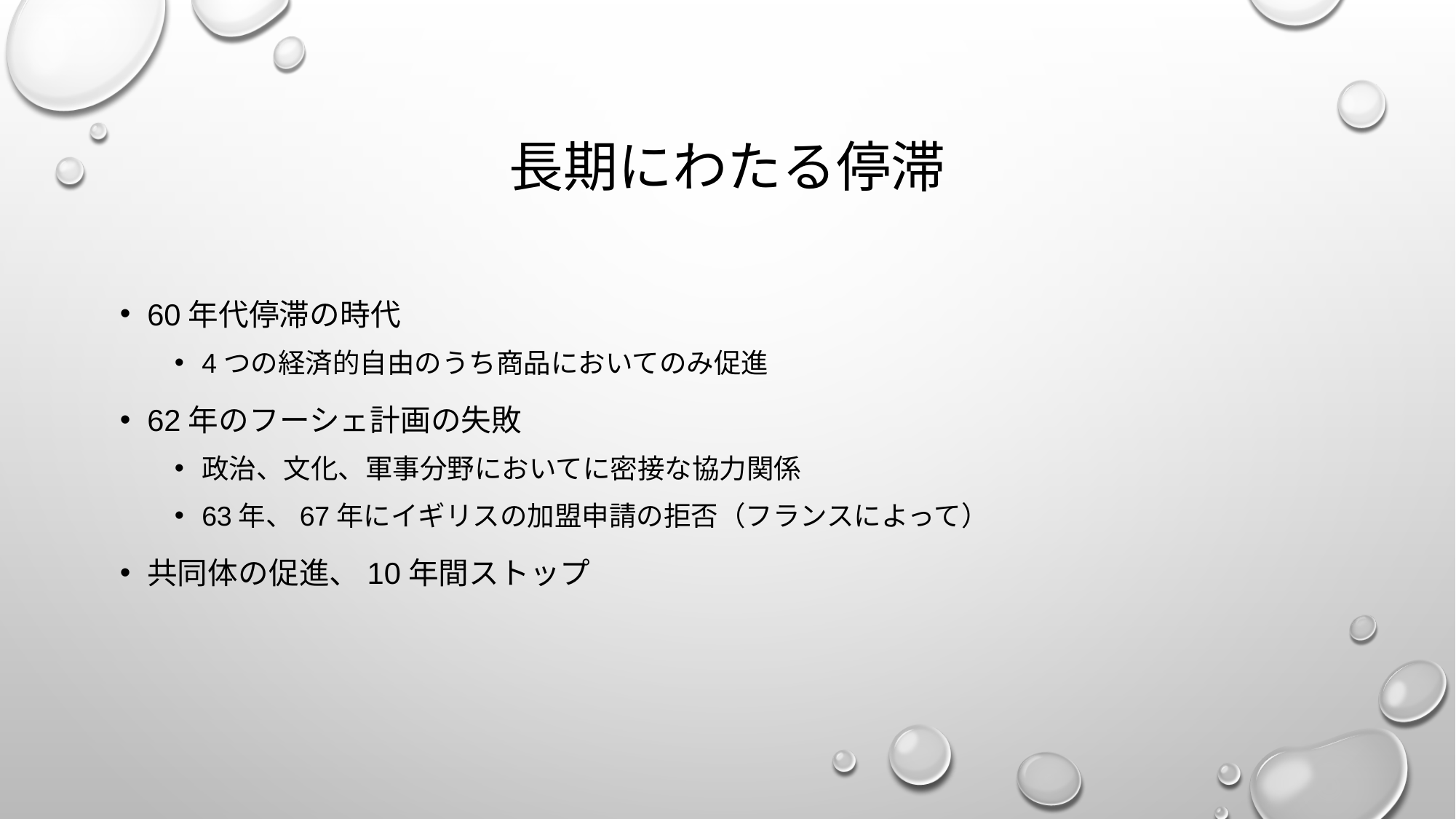

# 長期にわたる停滞
60年代停滞の時代
4つの経済的自由のうち商品においてのみ促進
62年のフーシェ計画の失敗
政治、文化、軍事分野においてに密接な協力関係
63年、67年にイギリスの加盟申請の拒否（フランスによって）
共同体の促進、10年間ストップ